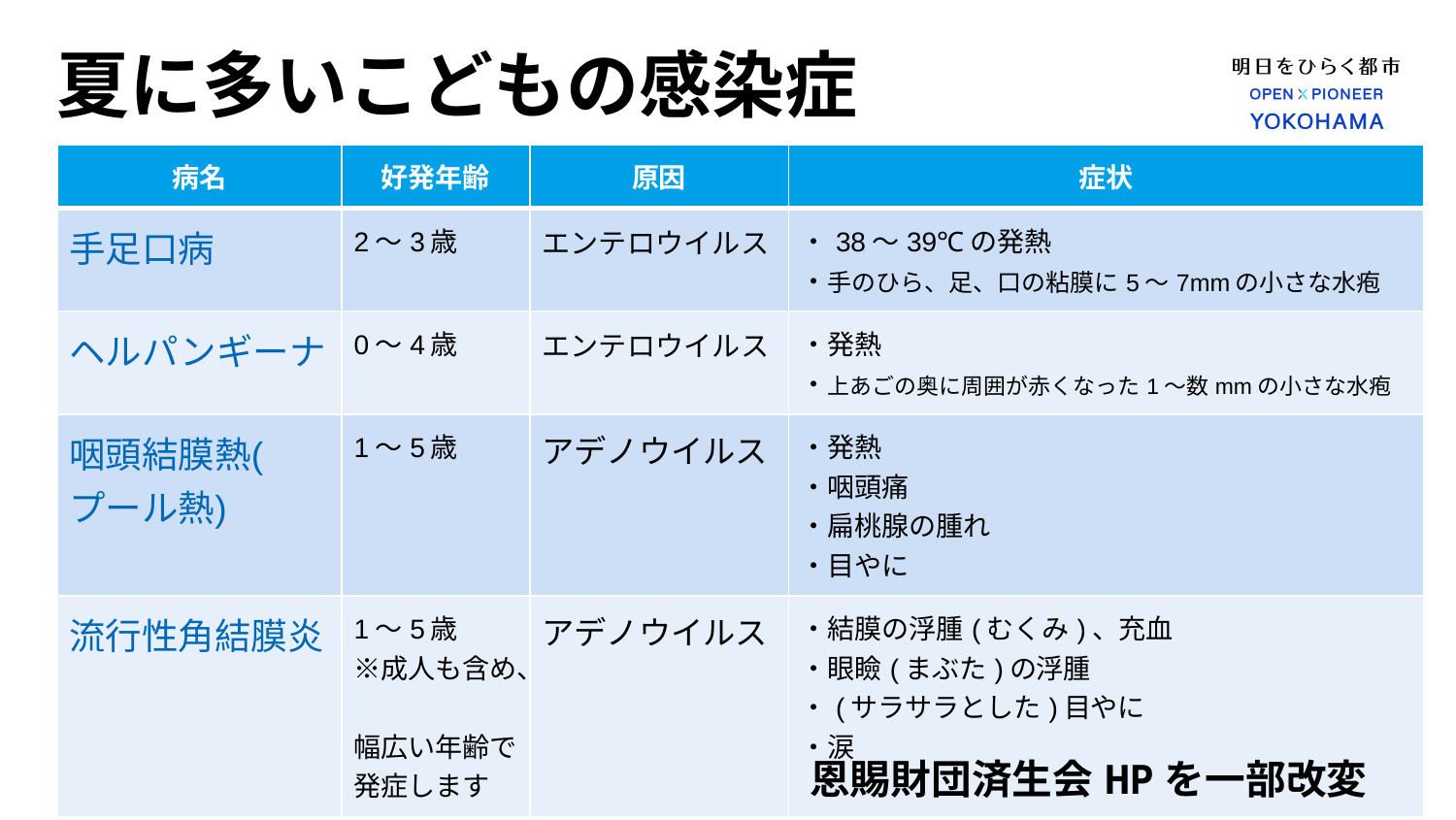

# 夏に多いこどもの感染症
| 病名 | 好発年齢 | 原因 | 症状 |
| --- | --- | --- | --- |
| 手足口病 | 2～3歳 | エンテロウイルス | ・38～39℃の発熱 ・手のひら、足、口の粘膜に5～7mmの小さな水疱 |
| ヘルパンギーナ | 0～4歳 | エンテロウイルス | ・発熱 ・上あごの奥に周囲が赤くなった1～数mmの小さな水疱 |
| 咽頭結膜熱 (プール熱) | 1～5歳 | アデノウイルス | ・発熱 ・咽頭痛 ・扁桃腺の腫れ ・目やに |
| 流行性角結膜炎 | 1～5歳 ※成人も含め、 幅広い年齢で 発症します | アデノウイルス | ・結膜の浮腫(むくみ)、充血 ・眼瞼(まぶた)の浮腫 ・(サラサラとした)目やに ・涙 |

恩賜財団済生会HPを一部改変
12